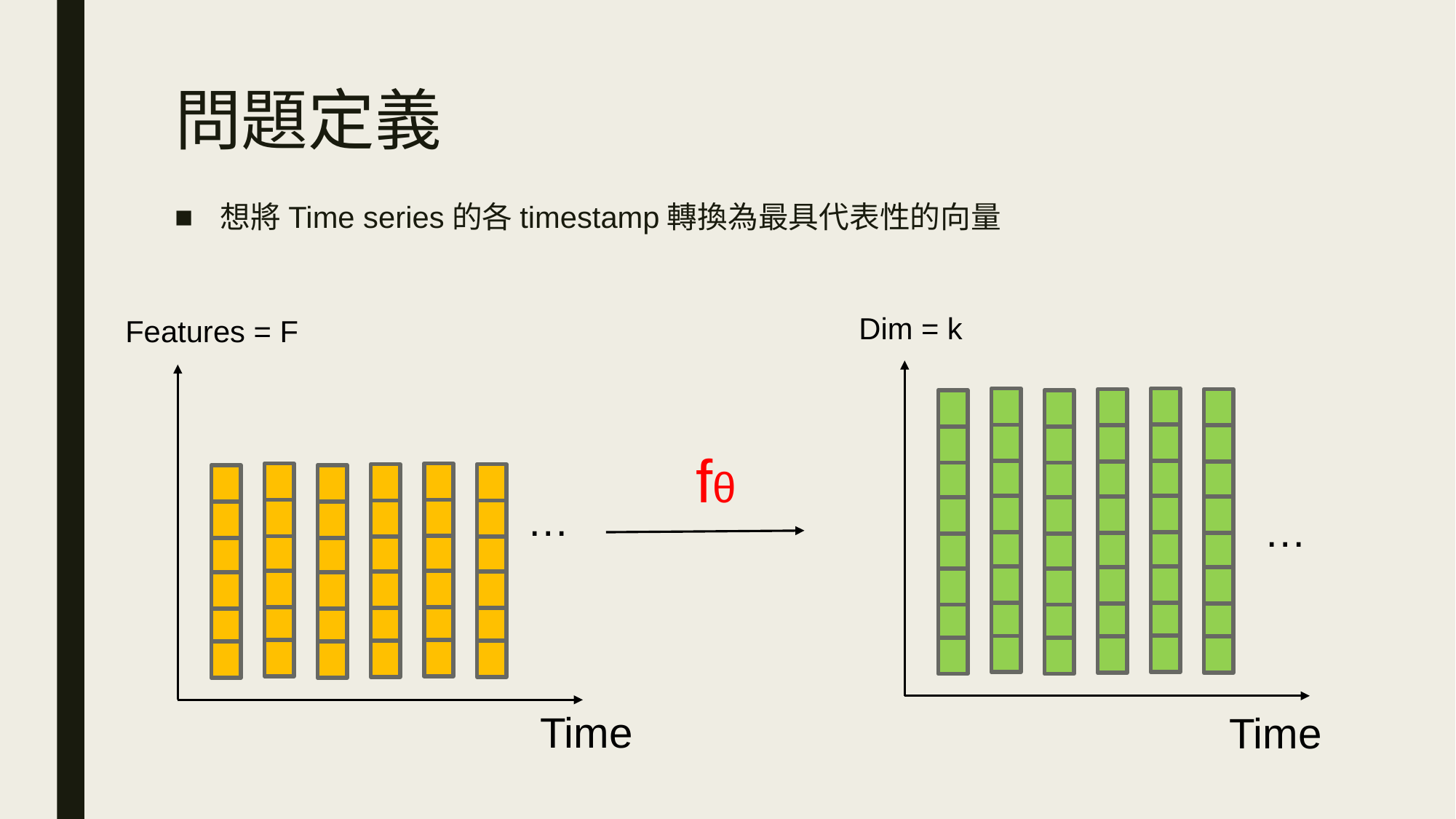

# 問題定義
想將Time series的各timestamp轉換為最具代表性的向量
Dim = k
Features = F

fθ

…
…
Time
Time